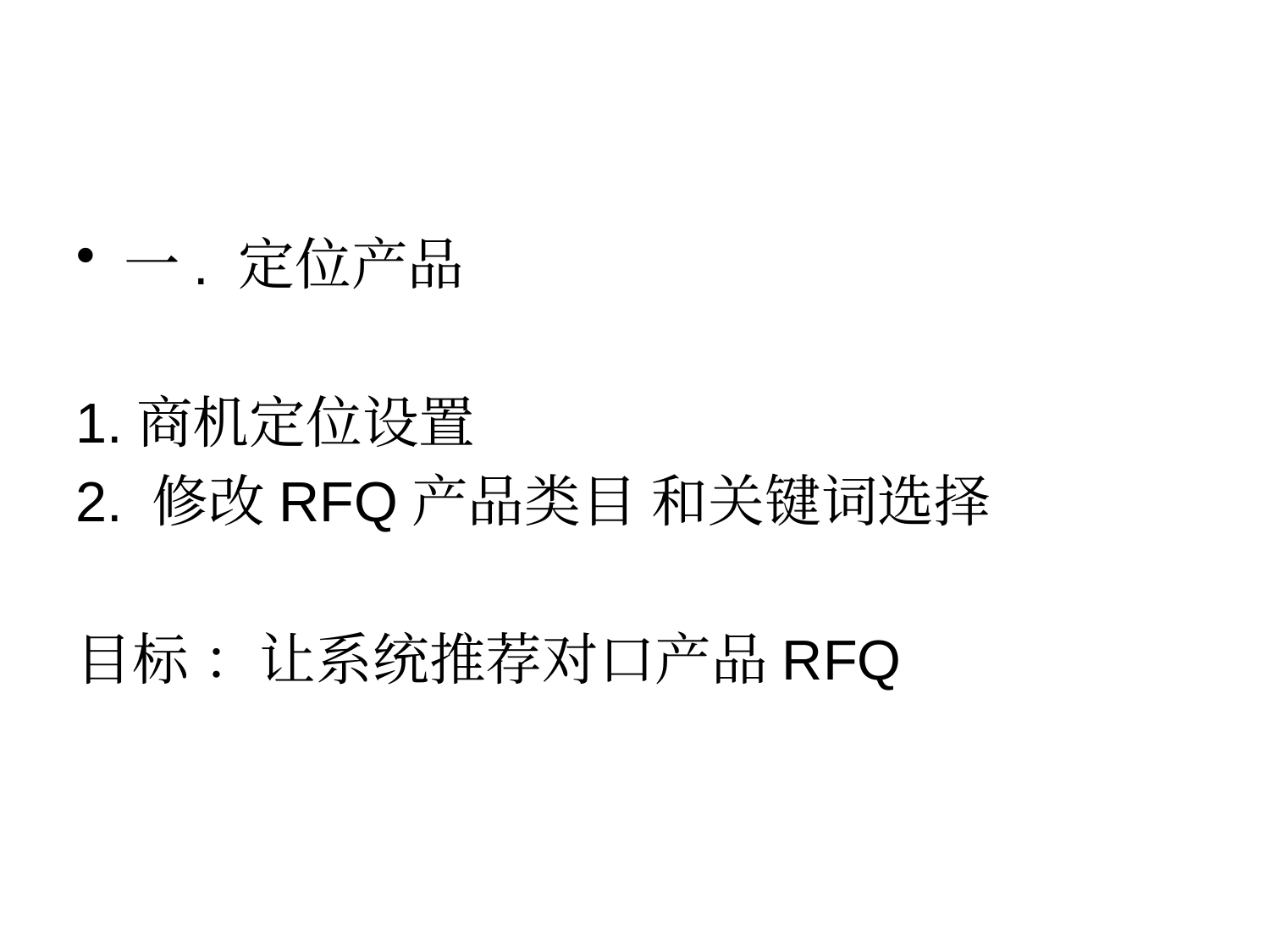

一. 定位产品

1.商机定位设置
2. 修改RFQ产品类目 和关键词选择

目标 ：让系统推荐对口产品RFQ